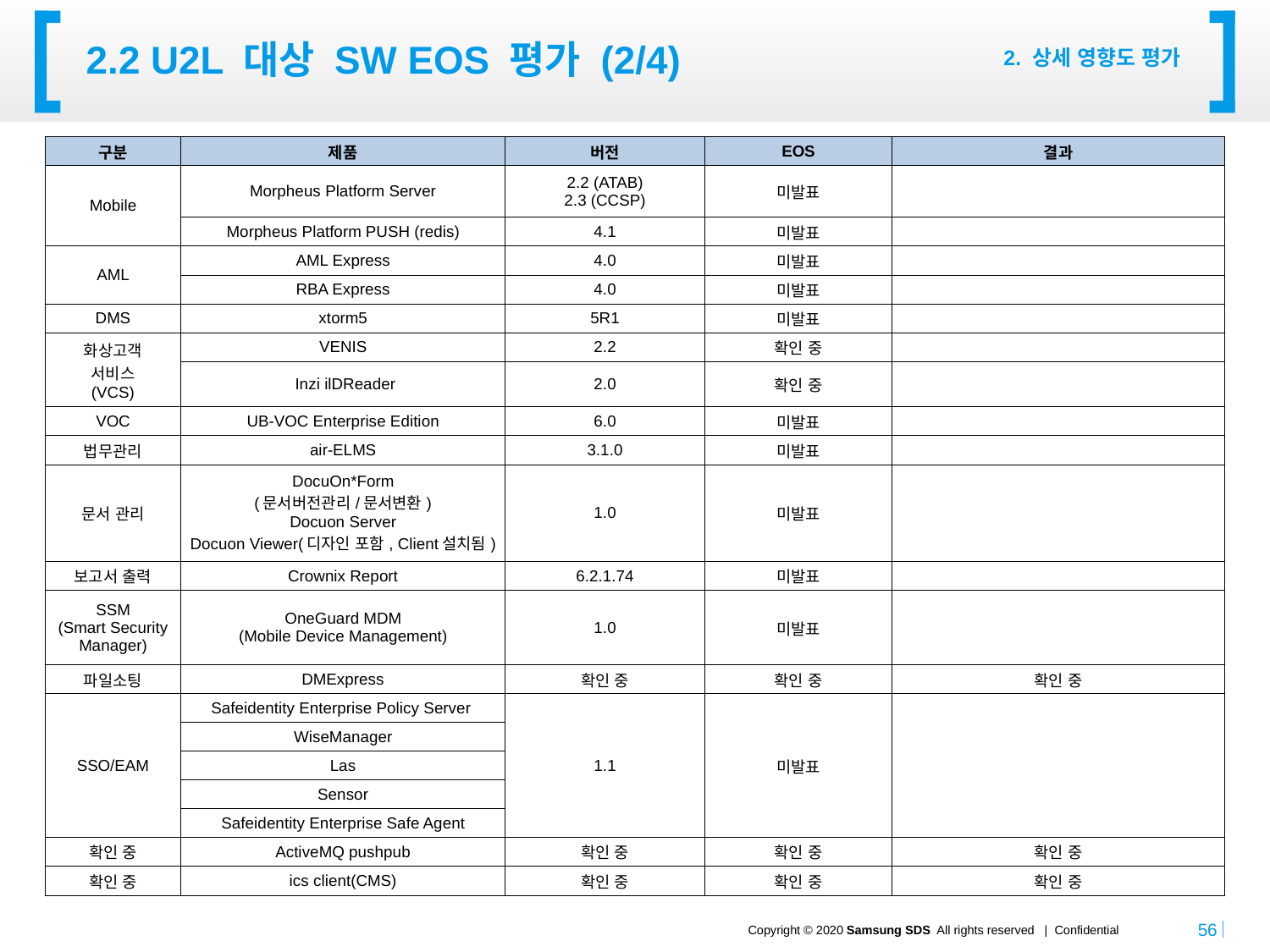

# 2.2 U2L 대상 SW EOS 평가 (2/4)
2. 상세 영향도 평가
| 구분 | 제품 | 버전 | EOS | 결과 |
| --- | --- | --- | --- | --- |
| Mobile | Morpheus Platform Server | 2.2 (ATAB) 2.3 (CCSP) | 미발표 |  |
|  | Morpheus Platform PUSH (redis) | 4.1 | 미발표 |  |
| AML | AML Express | 4.0 | 미발표 |  |
|  | RBA Express | 4.0 | 미발표 |  |
| DMS | xtorm5 | 5R1 | 미발표 |  |
| 화상고객 서비스 (VCS) | VENIS | 2.2 | 확인 중 |  |
|  | Inzi ilDReader | 2.0 | 확인 중 |  |
| VOC | UB-VOC Enterprise Edition | 6.0 | 미발표 |  |
| 법무관리 | air-ELMS | 3.1.0 | 미발표 |  |
| 문서 관리 | DocuOn\*Form (문서버전관리/문서변환) Docuon Server Docuon Viewer(디자인 포함, Client설치됨) | 1.0 | 미발표 |  |
| 보고서 출력 | Crownix Report | 6.2.1.74 | 미발표 |  |
| SSM (Smart Security Manager) | OneGuard MDM (Mobile Device Management) | 1.0 | 미발표 |  |
| 파일소팅 | DMExpress | 확인 중 | 확인 중 | 확인 중 |
| SSO/EAM | Safeidentity Enterprise Policy Server | 1.1 | 미발표 |  |
|  | WiseManager |  |  |  |
|  | Las |  |  |  |
|  | Sensor |  |  |  |
|  | Safeidentity Enterprise Safe Agent |  |  |  |
| 확인 중 | ActiveMQ pushpub | 확인 중 | 확인 중 | 확인 중 |
| 확인 중 | ics client(CMS) | 확인 중 | 확인 중 | 확인 중 |